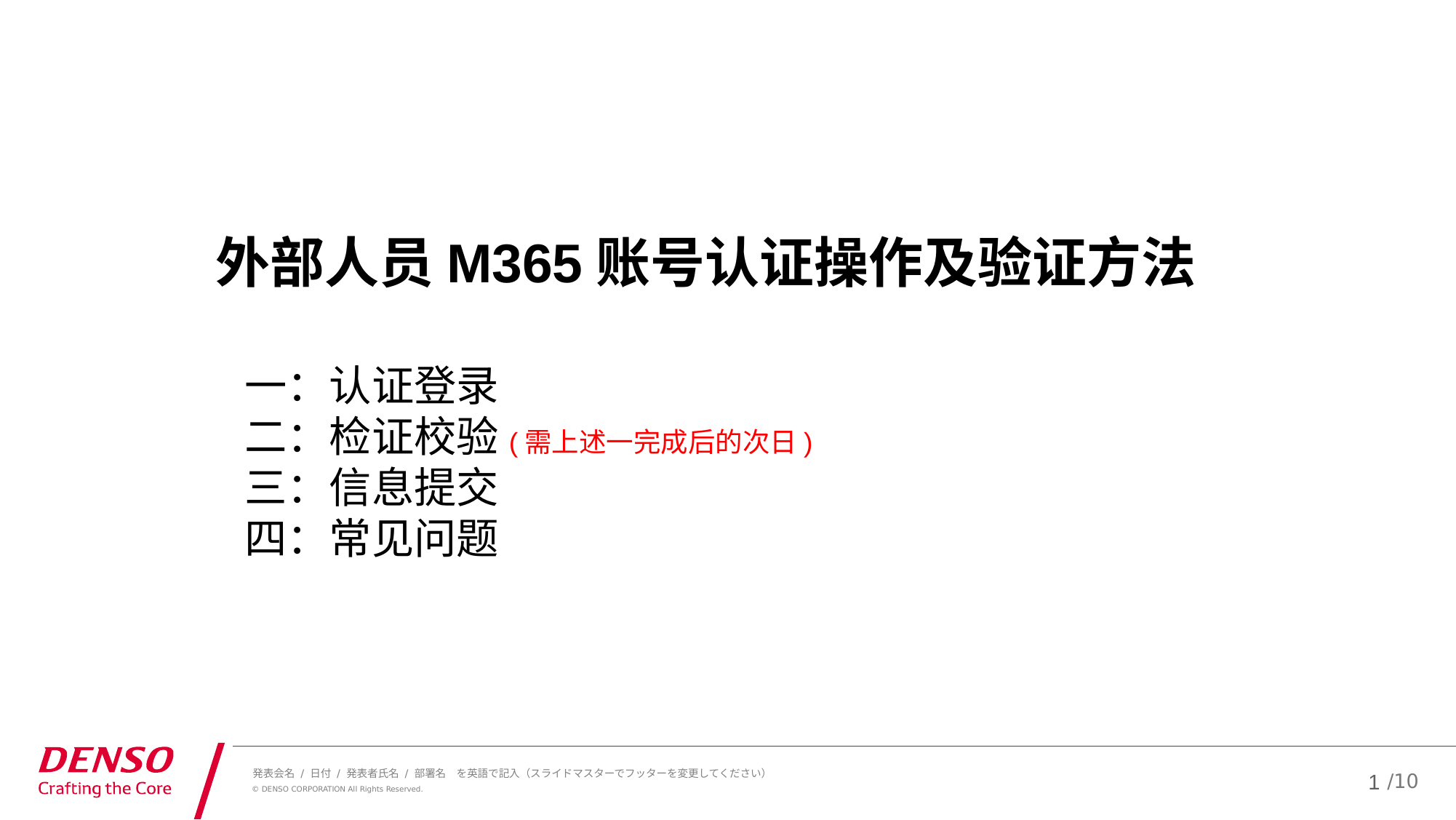

外部人员M365账号认证操作及验证方法

  一：认证登录
  二：检证校验(需上述一完成后的次日)
  三：信息提交
  四：常见问题
1